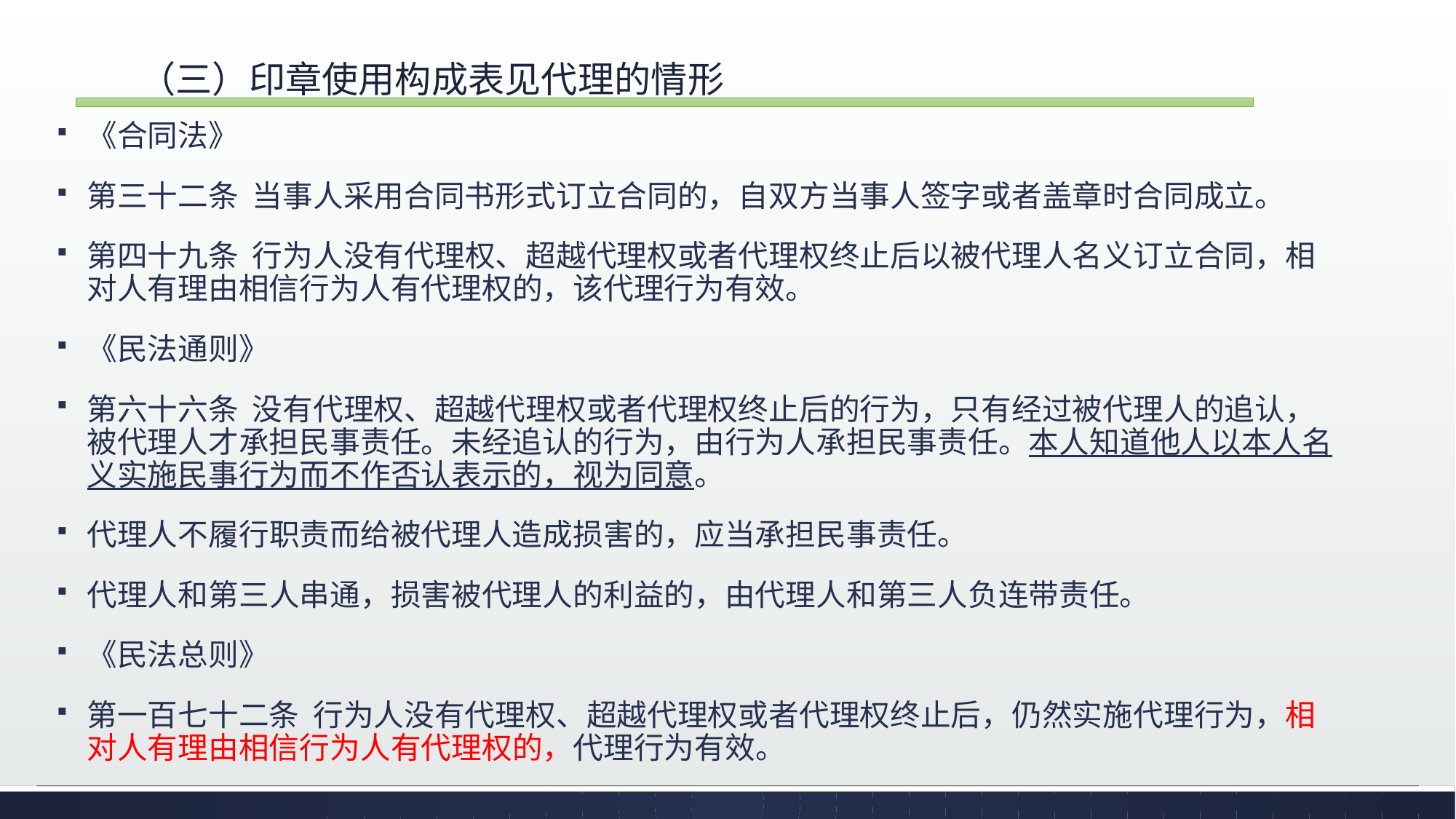

# （三）印章使用构成表见代理的情形

《合同法》
第三十二条  当事人采用合同书形式订立合同的，自双方当事人签字或者盖章时合同成立。
第四十九条  行为人没有代理权、超越代理权或者代理权终止后以被代理人名义订立合同，相对人有理由相信行为人有代理权的，该代理行为有效。
《民法通则》
第六十六条  没有代理权、超越代理权或者代理权终止后的行为，只有经过被代理人的追认，被代理人才承担民事责任。未经追认的行为，由行为人承担民事责任。本人知道他人以本人名义实施民事行为而不作否认表示的，视为同意。
代理人不履行职责而给被代理人造成损害的，应当承担民事责任。
代理人和第三人串通，损害被代理人的利益的，由代理人和第三人负连带责任。
《民法总则》
第一百七十二条  行为人没有代理权、超越代理权或者代理权终止后，仍然实施代理行为，相对人有理由相信行为人有代理权的，代理行为有效。